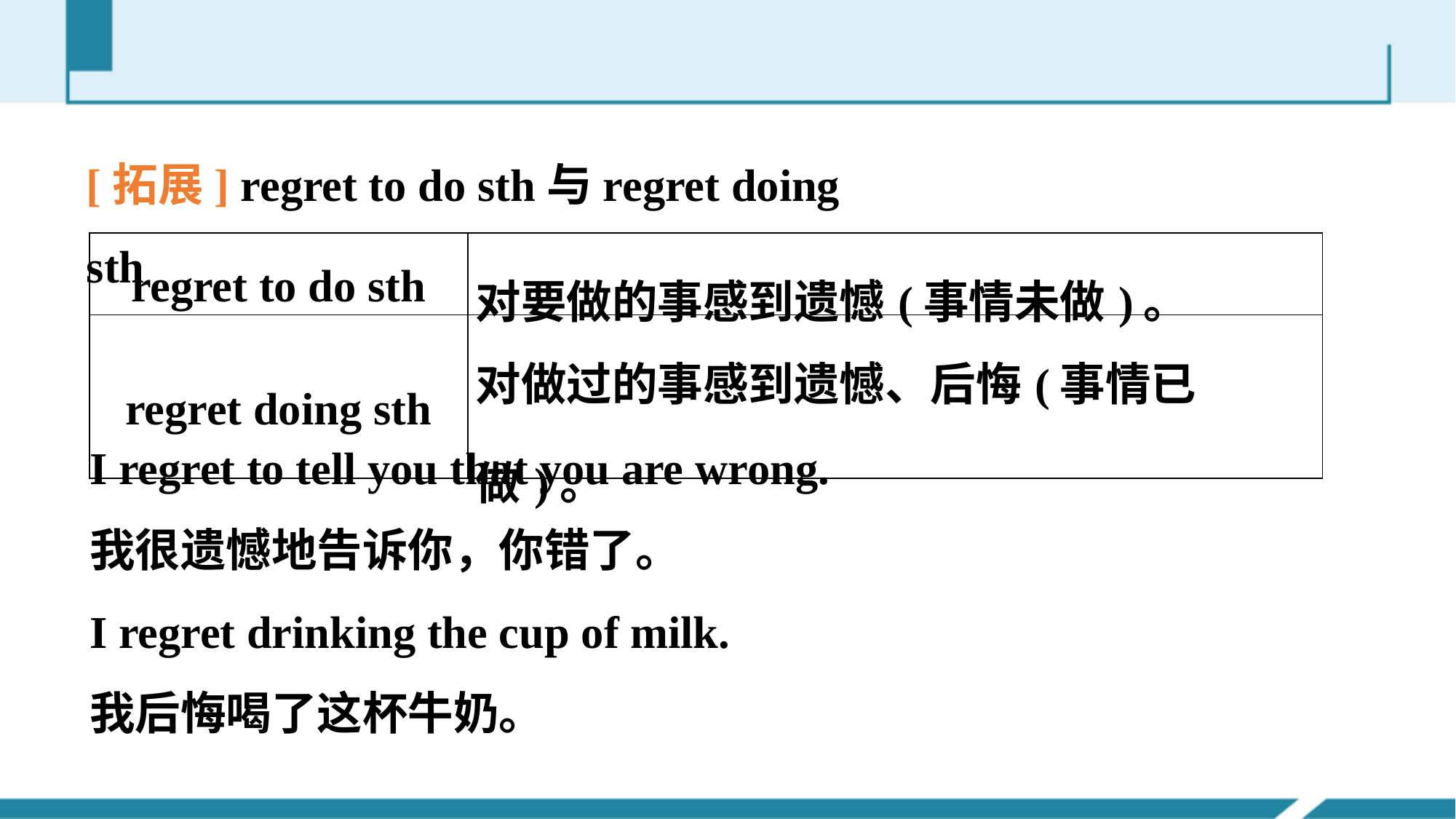

[拓展] regret to do sth与regret doing sth
| regret to do sth | 对要做的事感到遗憾(事情未做)。 |
| --- | --- |
| regret doing sth | 对做过的事感到遗憾、后悔(事情已做)。 |
I regret to tell you that you are wrong.
我很遗憾地告诉你，你错了。
I regret drinking the cup of milk.
我后悔喝了这杯牛奶。